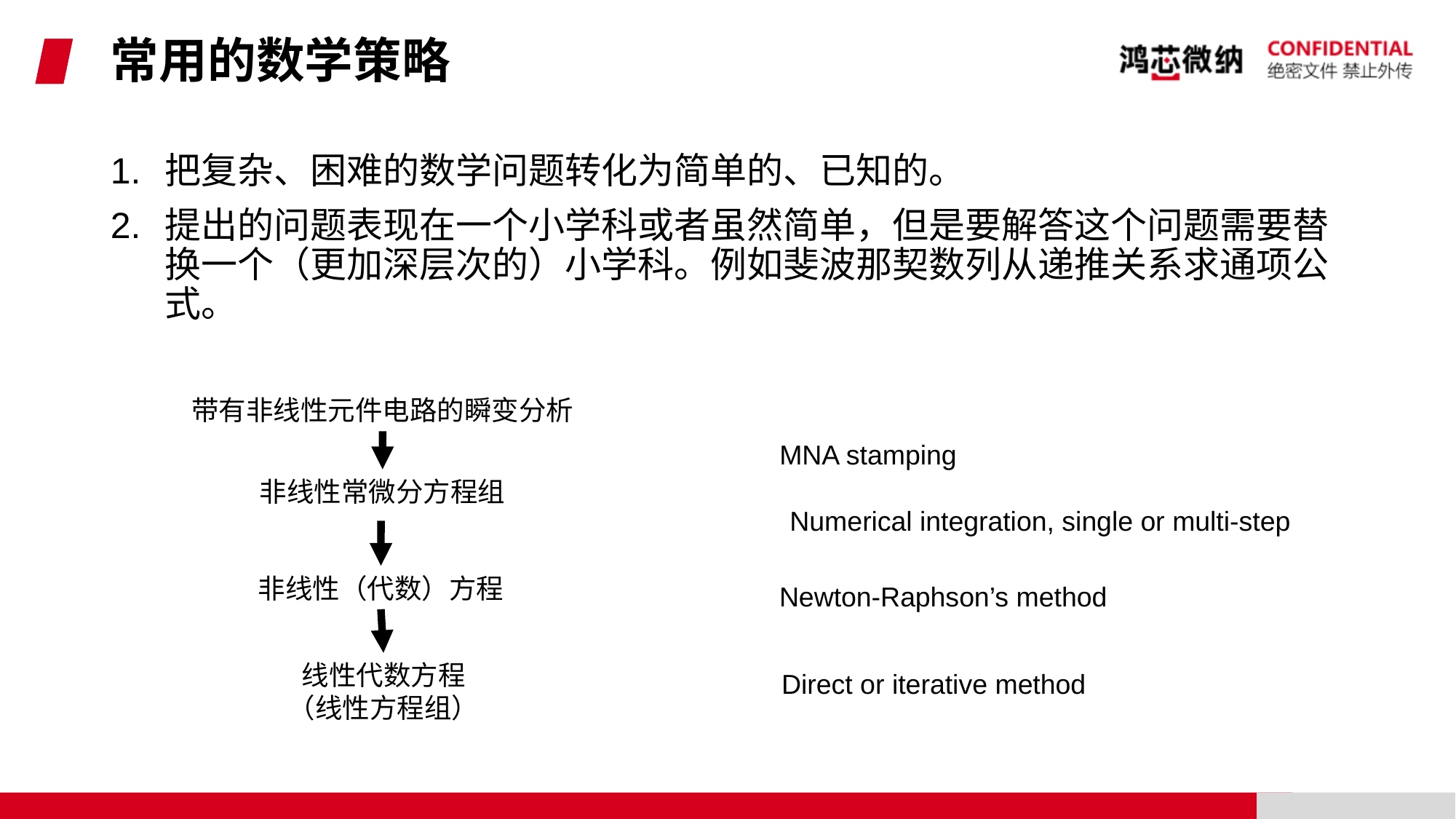

# 常用的数学策略
把复杂、困难的数学问题转化为简单的、已知的。
提出的问题表现在一个小学科或者虽然简单，但是要解答这个问题需要替换一个（更加深层次的）小学科。例如斐波那契数列从递推关系求通项公式。
带有非线性元件电路的瞬变分析
MNA stamping
非线性常微分方程组
Numerical integration, single or multi-step
非线性（代数）方程
Newton-Raphson’s method
线性代数方程
（线性方程组）
Direct or iterative method